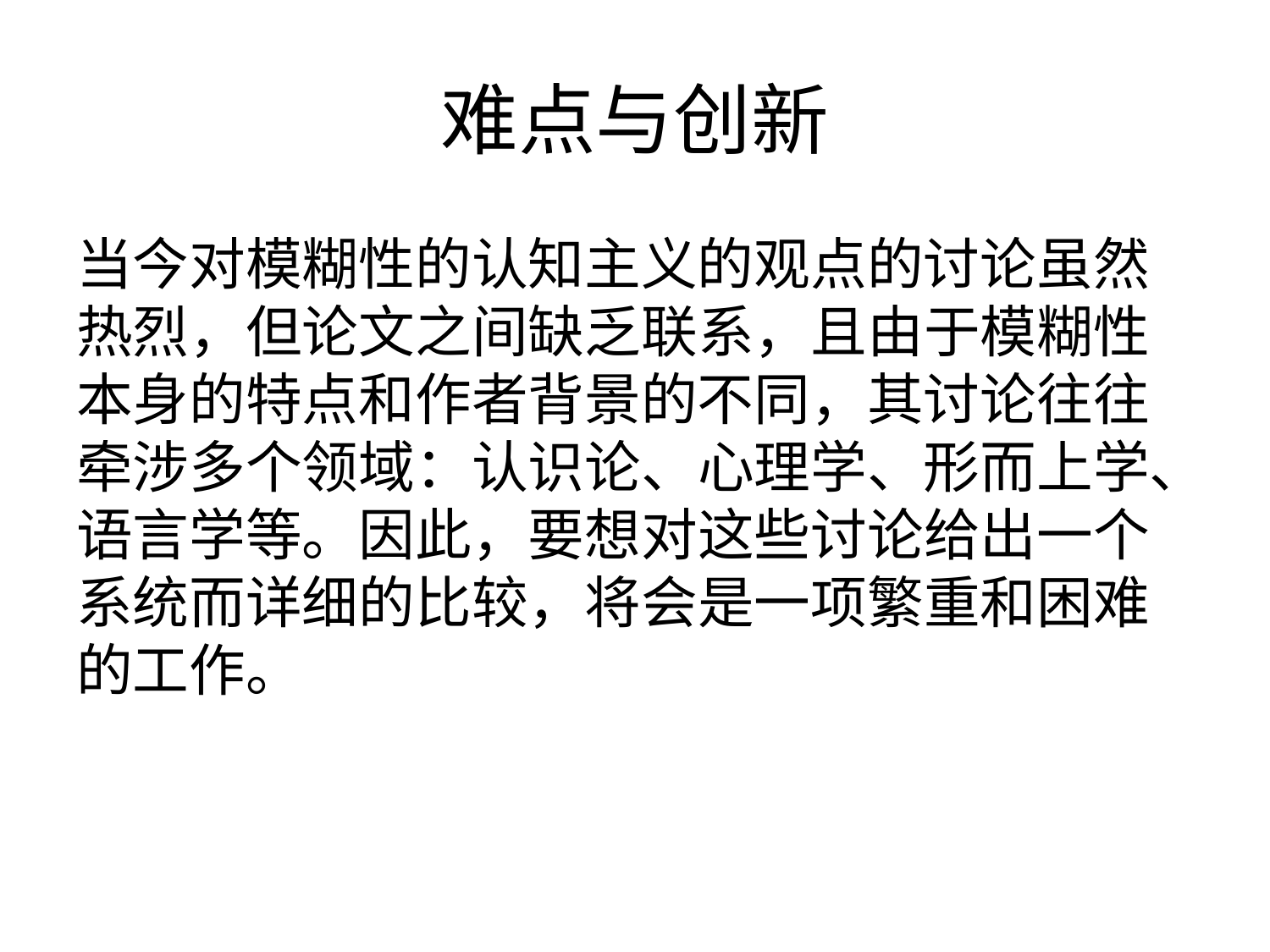

# 难点与创新
当今对模糊性的认知主义的观点的讨论虽然热烈，但论文之间缺乏联系，且由于模糊性本身的特点和作者背景的不同，其讨论往往牵涉多个领域：认识论、心理学、形而上学、语言学等。因此，要想对这些讨论给出一个系统而详细的比较，将会是一项繁重和困难的工作。